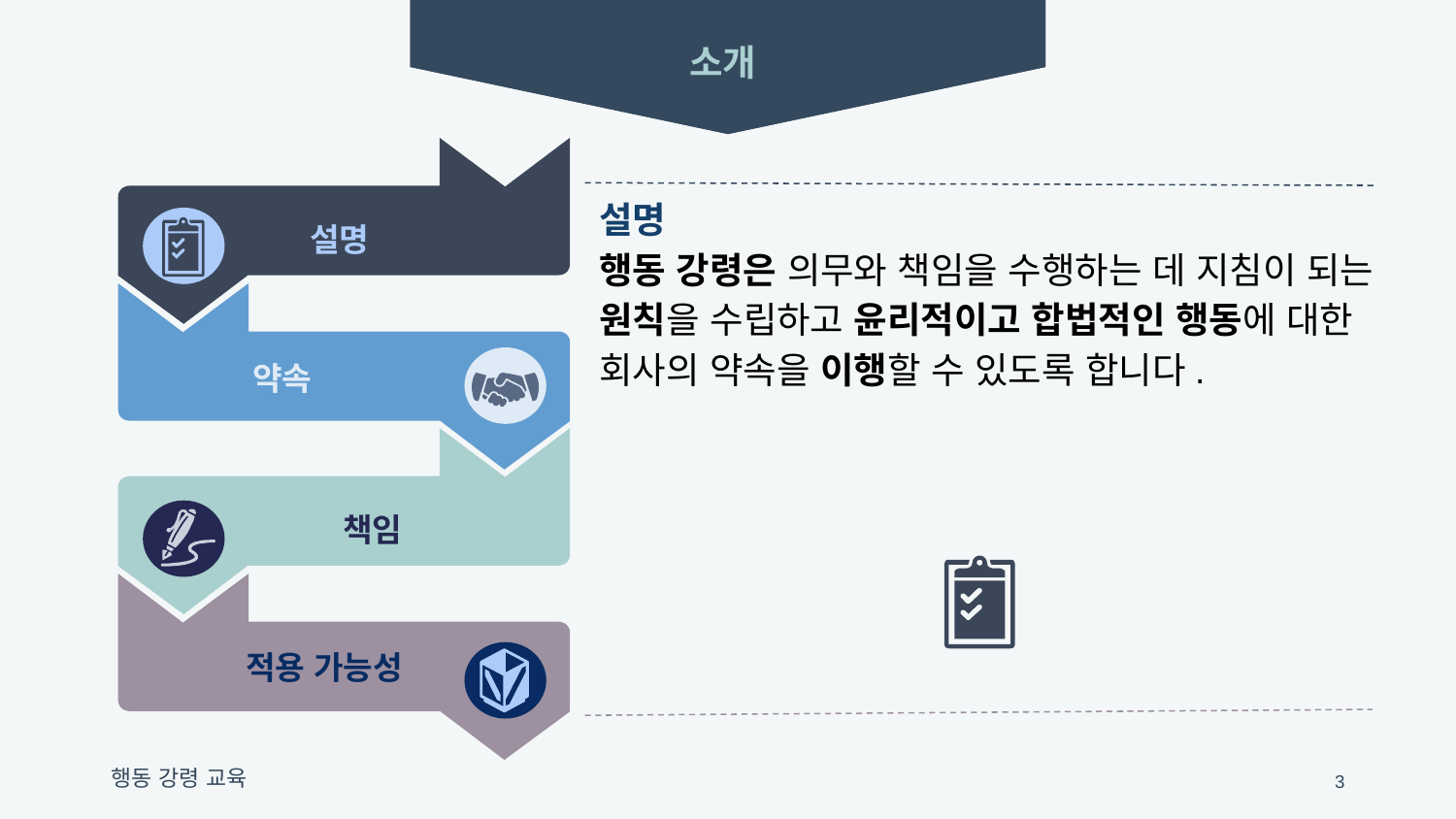

소개

설명

약속

책임

적용 가능성
설명
행동 강령은 의무와 책임을 수행하는 데 지침이 되는 원칙을 수립하고 윤리적이고 합법적인 행동에 대한 회사의 약속을 이행할 수 있도록 합니다.

3